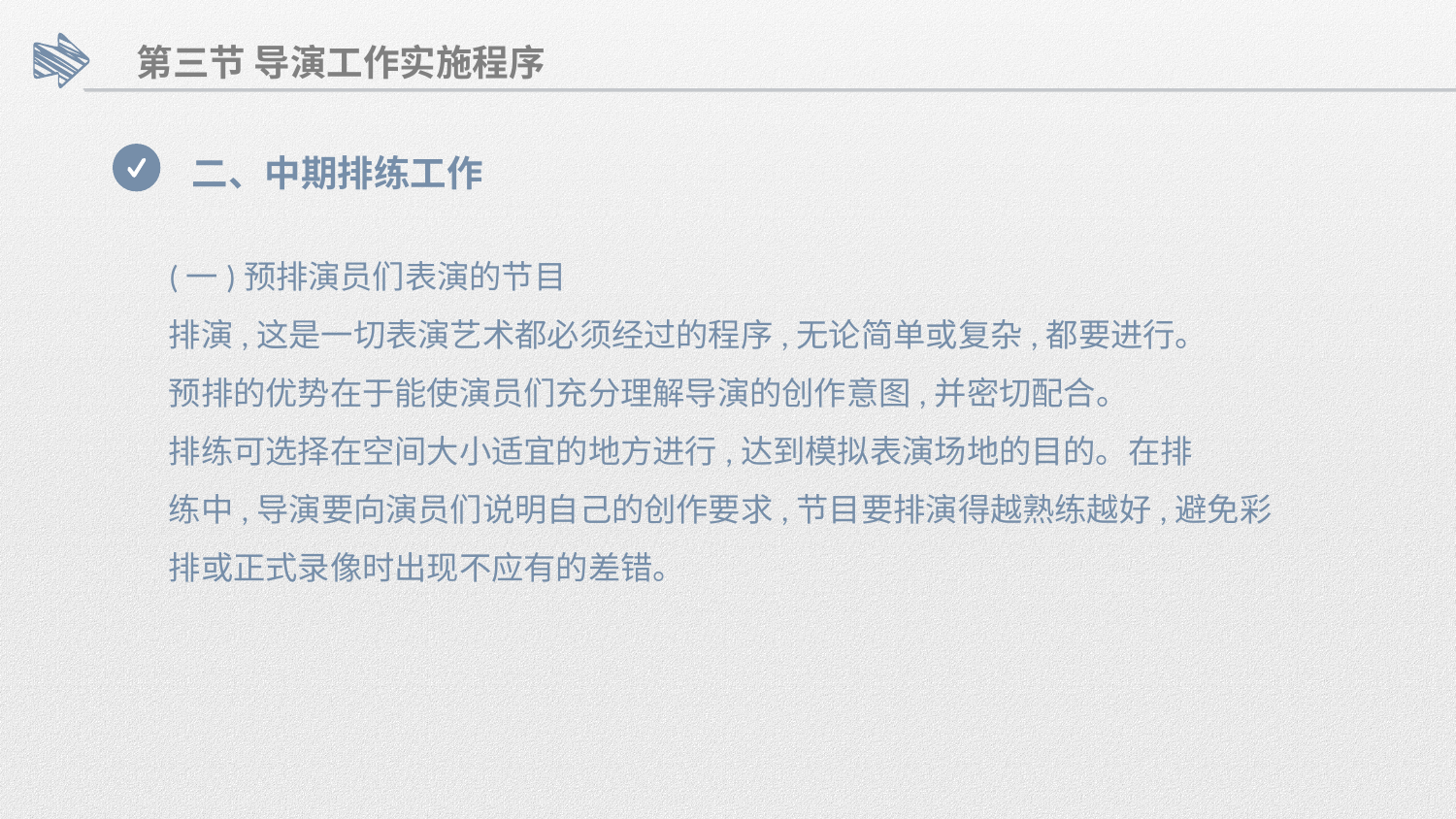

第三节 导演工作实施程序
二、中期排练工作

(一)预排演员们表演的节目
排演,这是一切表演艺术都必须经过的程序,无论简单或复杂,都要进行。
预排的优势在于能使演员们充分理解导演的创作意图,并密切配合。
排练可选择在空间大小适宜的地方进行,达到模拟表演场地的目的。在排
练中,导演要向演员们说明自己的创作要求,节目要排演得越熟练越好,避免彩
排或正式录像时出现不应有的差错。